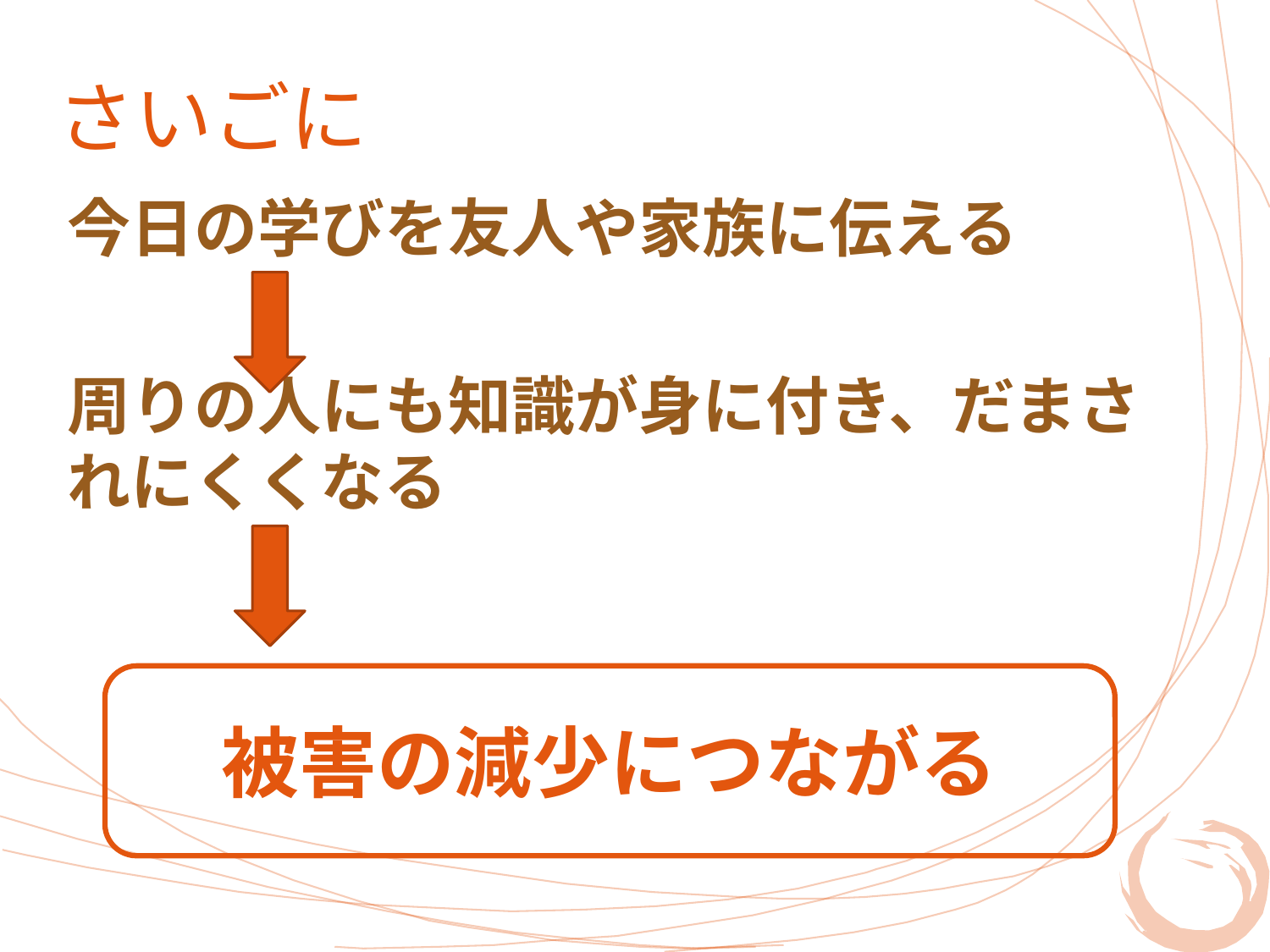

# さいごに
今日の学びを友人や家族に伝える

周りの人にも知識が身に付き、だまされにくくなる

被害の減少につながる